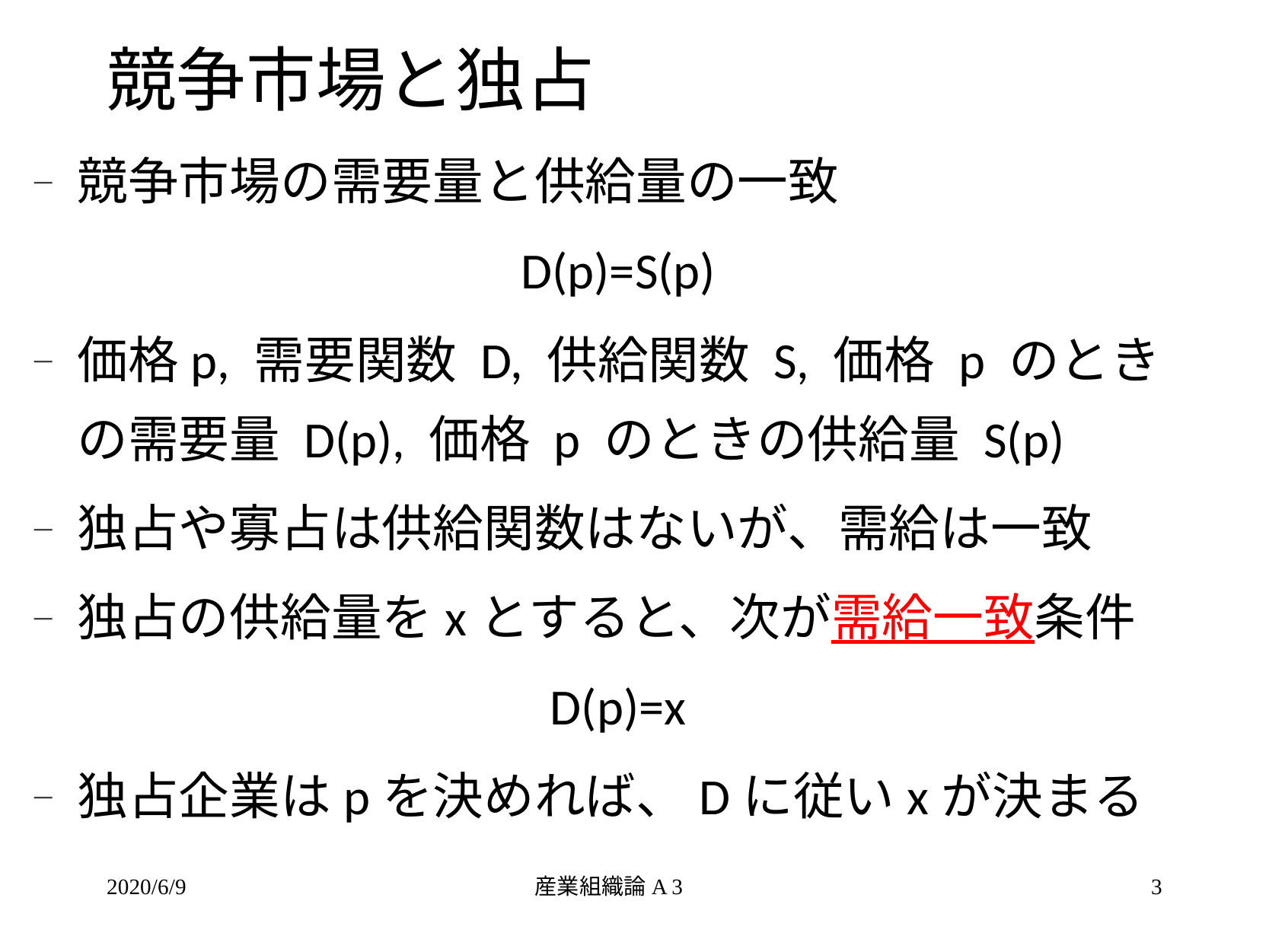

# 競争市場と独占
競争市場の需要量と供給量の一致
D(p)=S(p)
価格p, 需要関数 D, 供給関数 S, 価格 p のときの需要量 D(p), 価格 p のときの供給量 S(p)
独占や寡占は供給関数はないが、需給は一致
独占の供給量をxとすると、次が需給一致条件
D(p)=x
独占企業はpを決めれば、Dに従いxが決まる
2020/6/9
産業組織論A 3
3